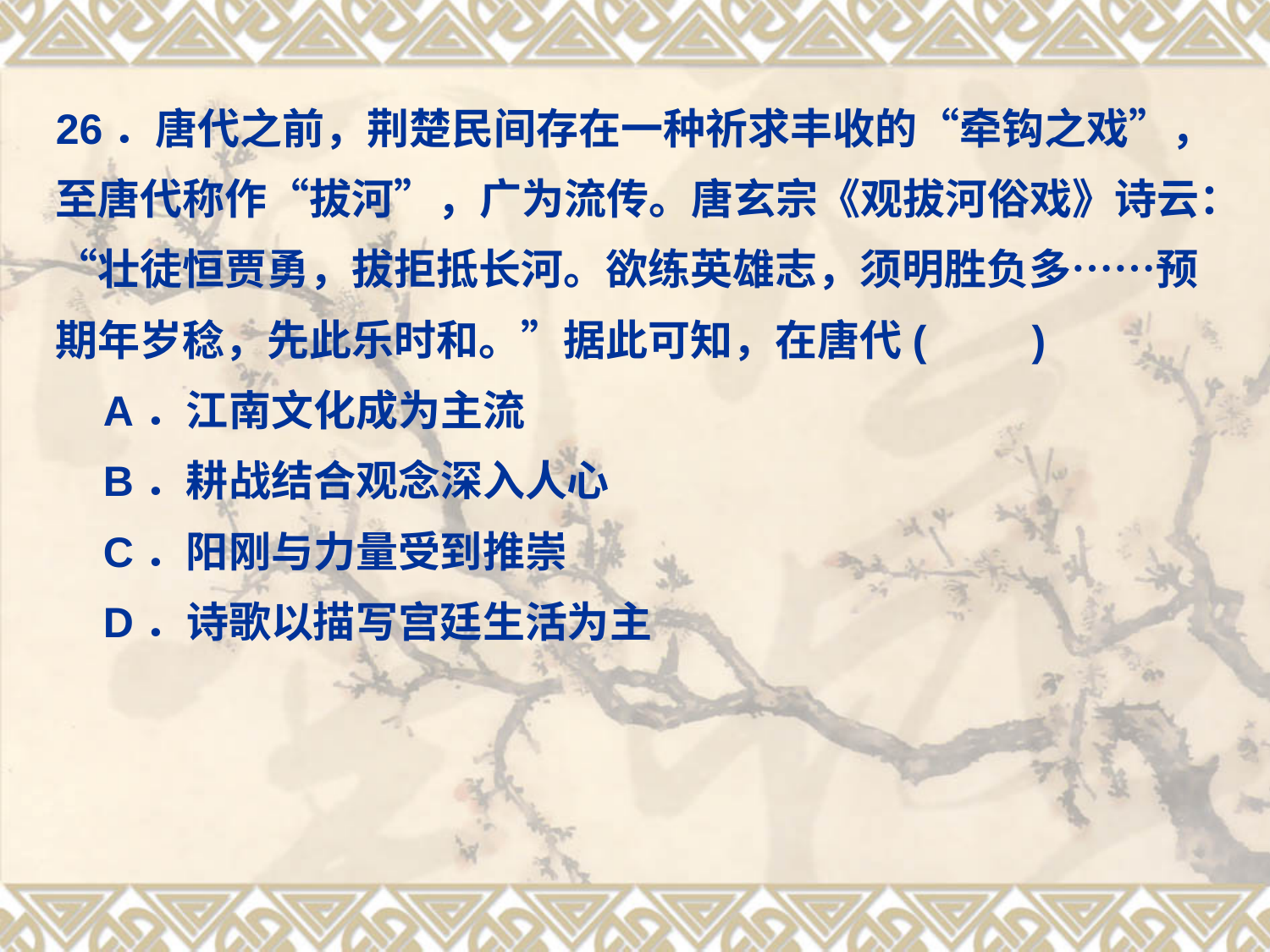

26．唐代之前，荆楚民间存在一种祈求丰收的“牵钩之戏”，至唐代称作“拔河”，广为流传。唐玄宗《观拔河俗戏》诗云：“壮徒恒贾勇，拔拒抵长河。欲练英雄志，须明胜负多……预期年岁稔，先此乐时和。”据此可知，在唐代(　　)
    A．江南文化成为主流
    B．耕战结合观念深入人心
    C．阳刚与力量受到推崇
    D．诗歌以描写宫廷生活为主